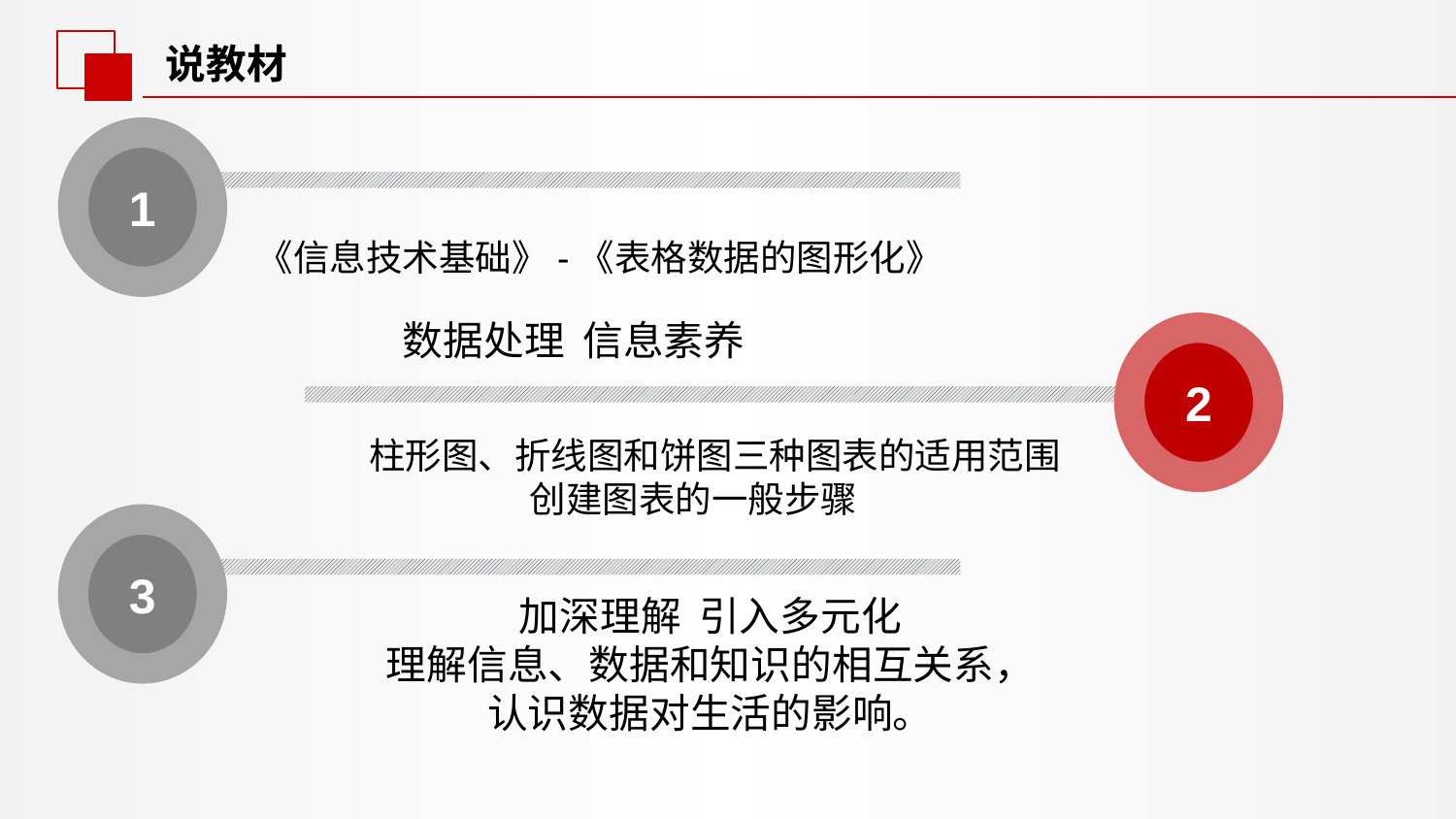

说教材
1

《信息技术基础》-《表格数据的图形化》
	数据处理  信息素养

2

柱形图、折线图和饼图三种图表的适用范围创建图表的一般步骤
3

加深理解  引入多元化
理解信息、数据和知识的相互关系，
认识数据对生活的影响。